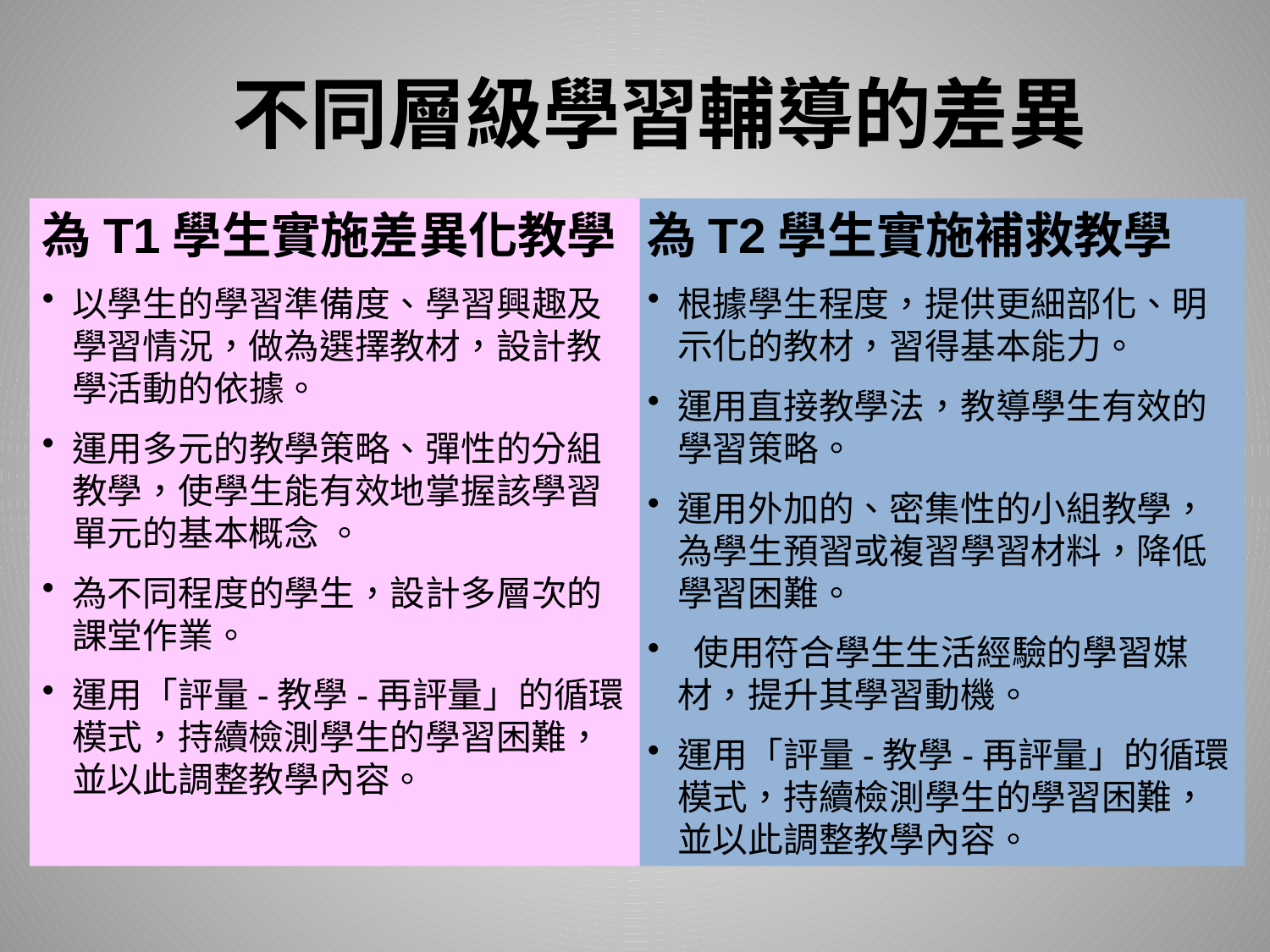

# 不同層級學習輔導的差異
為T1學生實施差異化教學
以學生的學習準備度、學習興趣及學習情況，做為選擇教材，設計教學活動的依據。
運用多元的教學策略、彈性的分組教學，使學生能有效地掌握該學習單元的基本概念 。
為不同程度的學生，設計多層次的課堂作業。
運用「評量-教學-再評量」的循環模式，持續檢測學生的學習困難，並以此調整教學內容。

為T2學生實施補救教學
根據學生程度，提供更細部化、明示化的教材，習得基本能力。
運用直接教學法，教導學生有效的學習策略。
運用外加的、密集性的小組教學，為學生預習或複習學習材料，降低學習困難。
 使用符合學生生活經驗的學習媒材，提升其學習動機。
運用「評量-教學-再評量」的循環模式，持續檢測學生的學習困難，並以此調整教學內容。